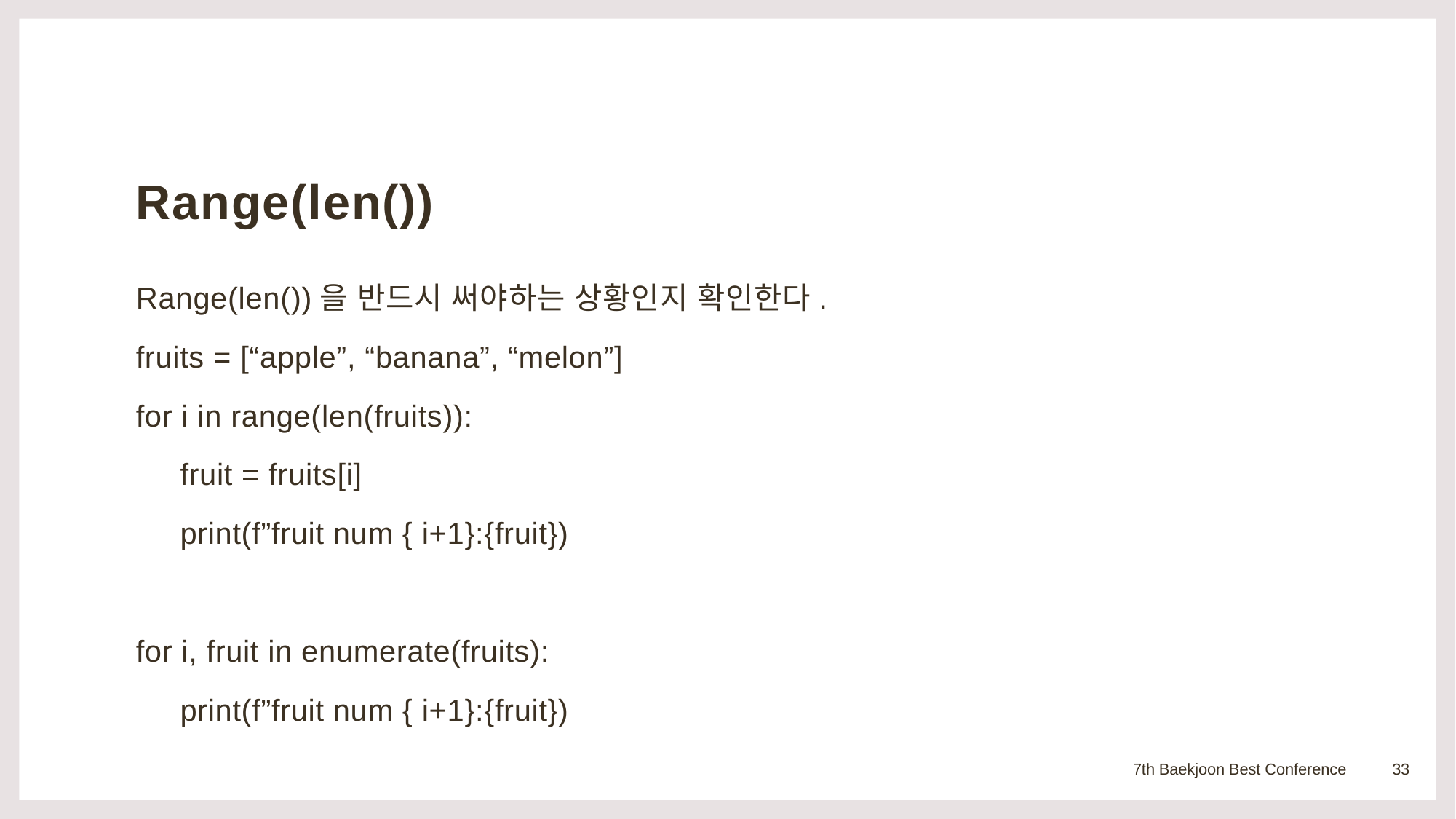

# Range(len())
Range(len())을 반드시 써야하는 상황인지 확인한다.
fruits = [“apple”, “banana”, “melon”]
for i in range(len(fruits)):
     fruit = fruits[i]
     print(f”fruit num { i+1}:{fruit})

for i, fruit in enumerate(fruits):
     print(f”fruit num { i+1}:{fruit})
33
7th Baekjoon Best Conference